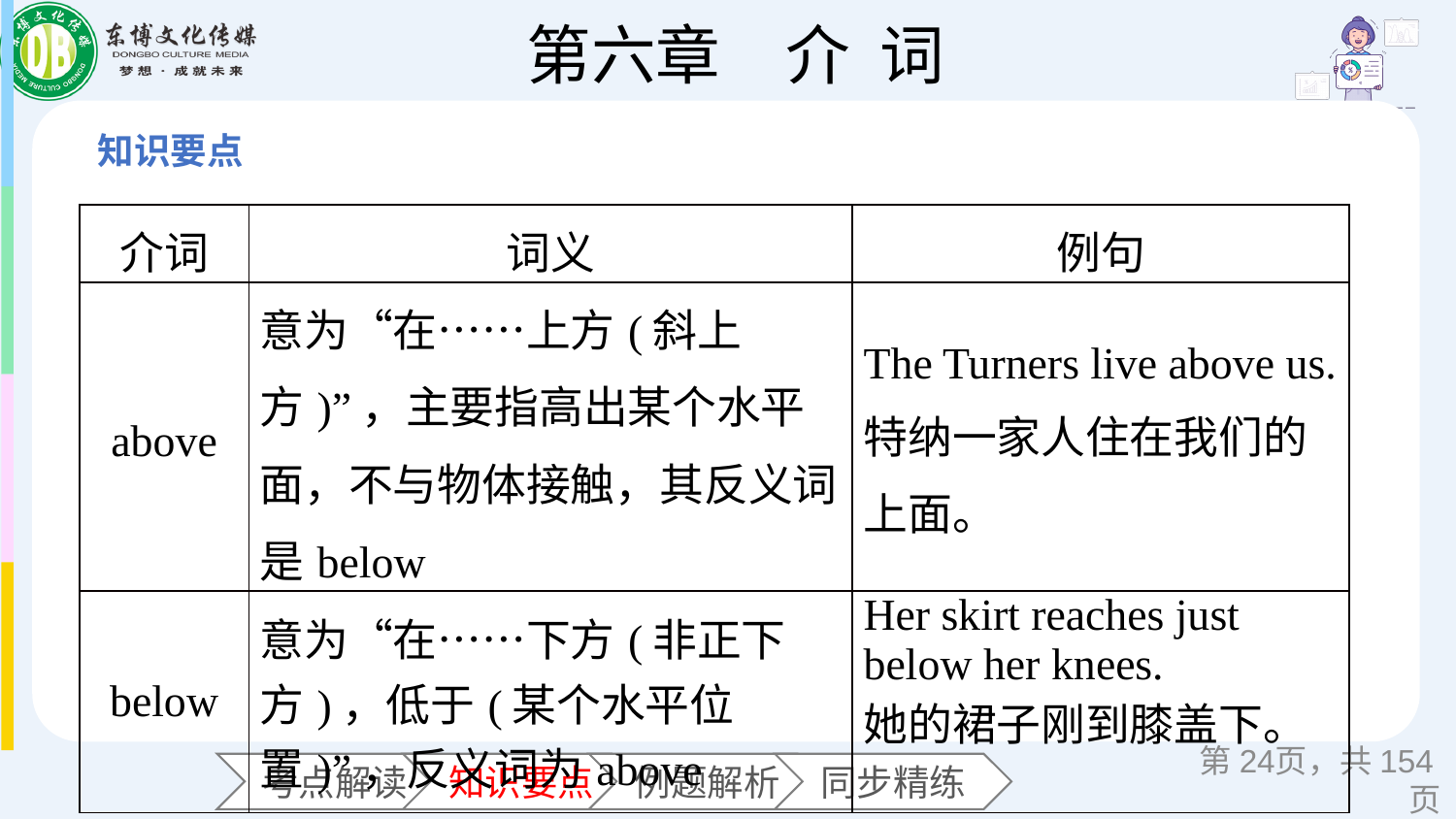

| 介词 | 词义 | 例句 |
| --- | --- | --- |
| above | 意为“在……上方(斜上方)”，主要指高出某个水平面，不与物体接触，其反义词是below | The Turners live above us. 特纳一家人住在我们的上面。 |
| below | 意为“在……下方(非正下方)，低于(某个水平位置)”，反义词为above | Her skirt reaches just below her knees. 她的裙子刚到膝盖下。 |
第24页，共154页